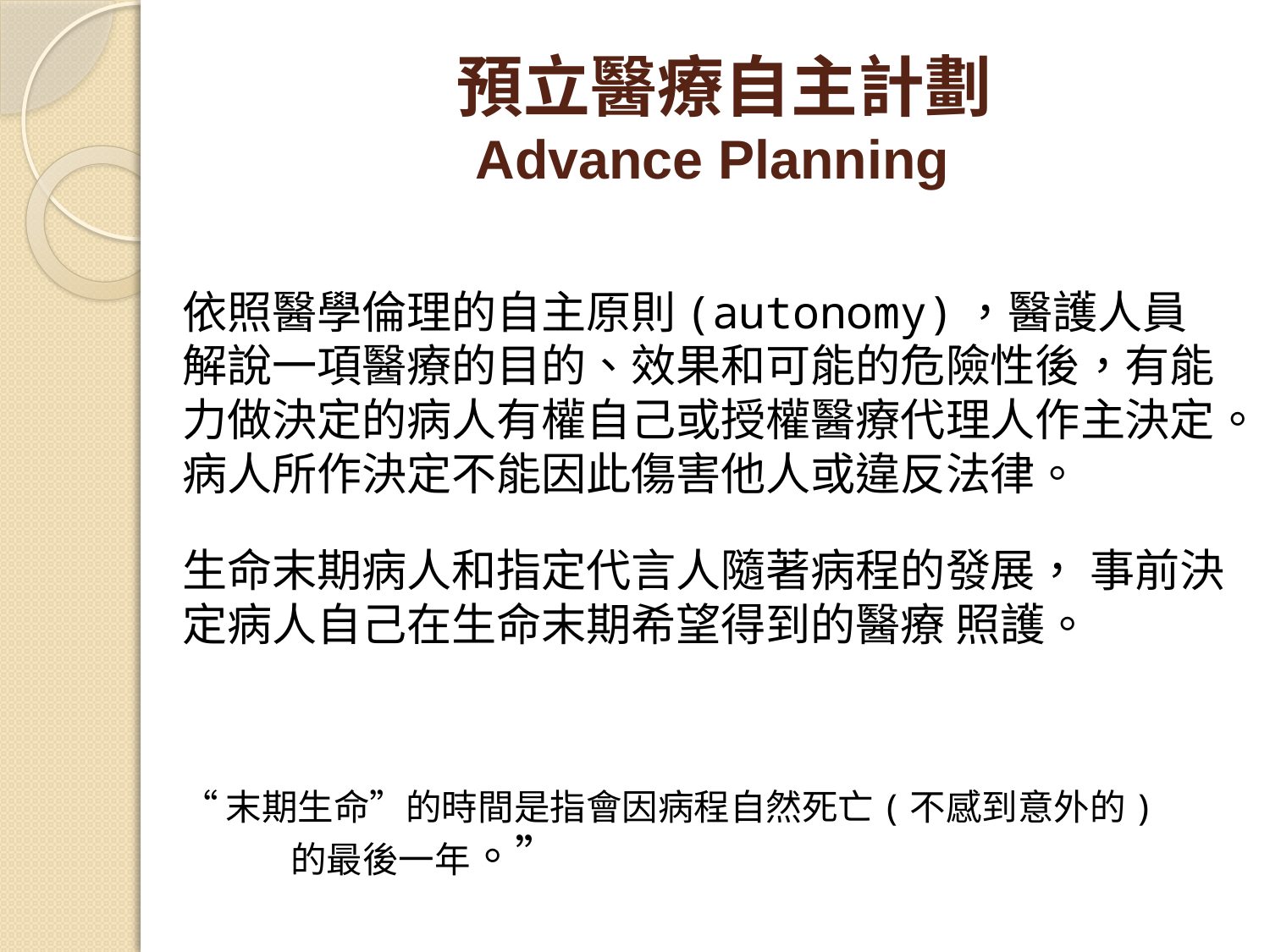

# 預立醫療自主計劃 Advance Planning

依照醫學倫理的自主原則(autonomy)，醫護人員解說一項醫療的目的、效果和可能的危險性後，有能力做決定的病人有權自己或授權醫療代理人作主決定。病人所作決定不能因此傷害他人或違反法律。

生命末期病人和指定代言人隨著病程的發展， 事前決定病人自己在生命末期希望得到的醫療 照護。

“末期生命”的時間是指會因病程自然死亡(不感到意外的)        	的最後一年。”